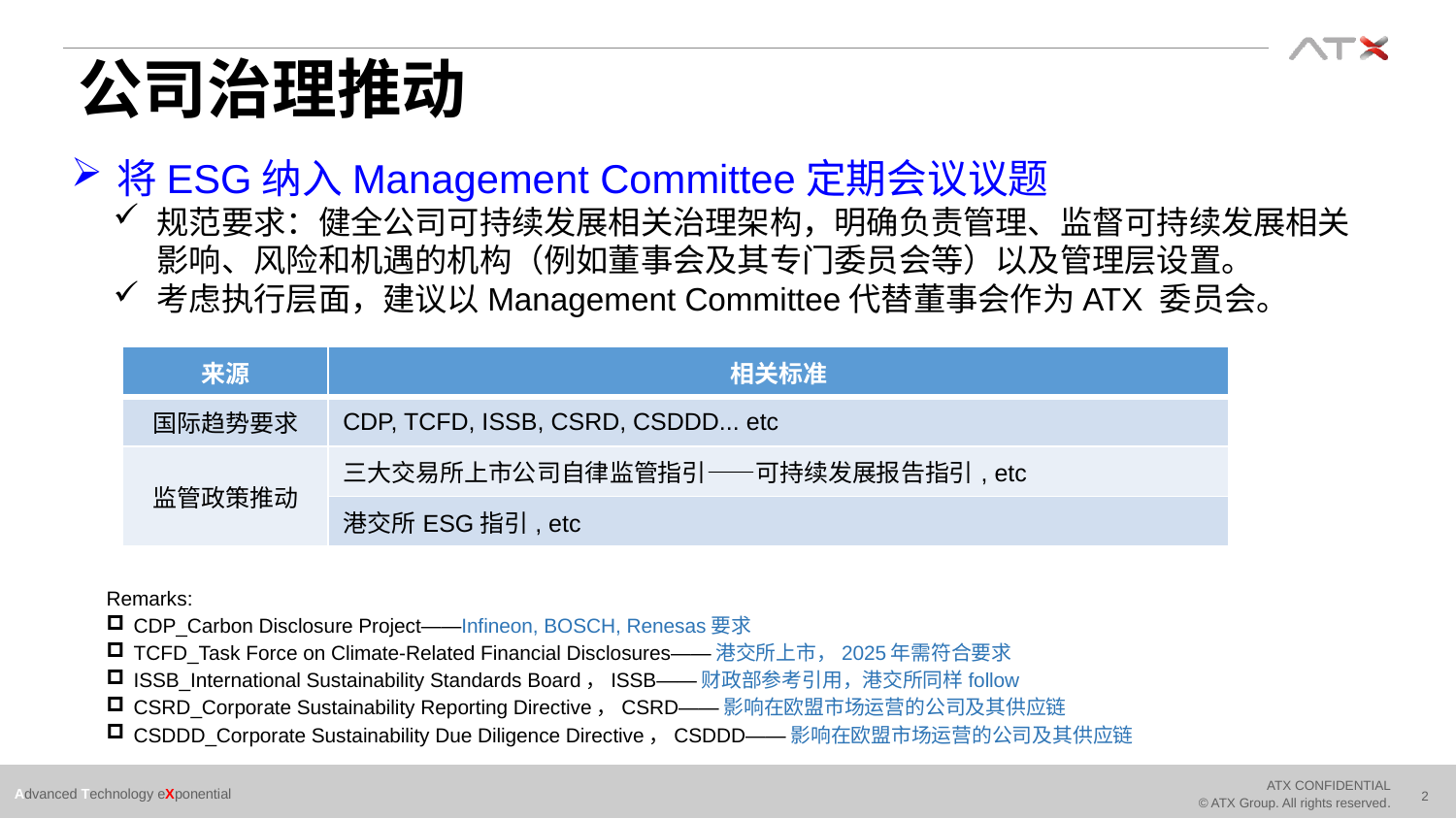

# 公司治理推动
将ESG纳入Management Committee定期会议议题
规范要求：健全公司可持续发展相关治理架构，明确负责管理、监督可持续发展相关影响、风险和机遇的机构（例如董事会及其专门委员会等）以及管理层设置。
考虑执行层面，建议以Management Committee代替董事会作为ATX 委员会。

| 来源 | 相关标准 |
| --- | --- |
| 国际趋势要求 | CDP, TCFD, ISSB, CSRD, CSDDD... etc |
| 监管政策推动 | 三大交易所上市公司自律监管指引——可持续发展报告指引, etc |
|  | 港交所ESG指引, etc |

Remarks:
CDP_Carbon Disclosure Project——Infineon, BOSCH, Renesas要求
TCFD_Task Force on Climate-Related Financial Disclosures——港交所上市，2025年需符合要求
ISSB_International Sustainability Standards Board，ISSB——财政部参考引用，港交所同样follow
CSRD_Corporate Sustainability Reporting Directive，CSRD——影响在欧盟市场运营的公司及其供应链
CSDDD_Corporate Sustainability Due Diligence Directive，CSDDD——影响在欧盟市场运营的公司及其供应链